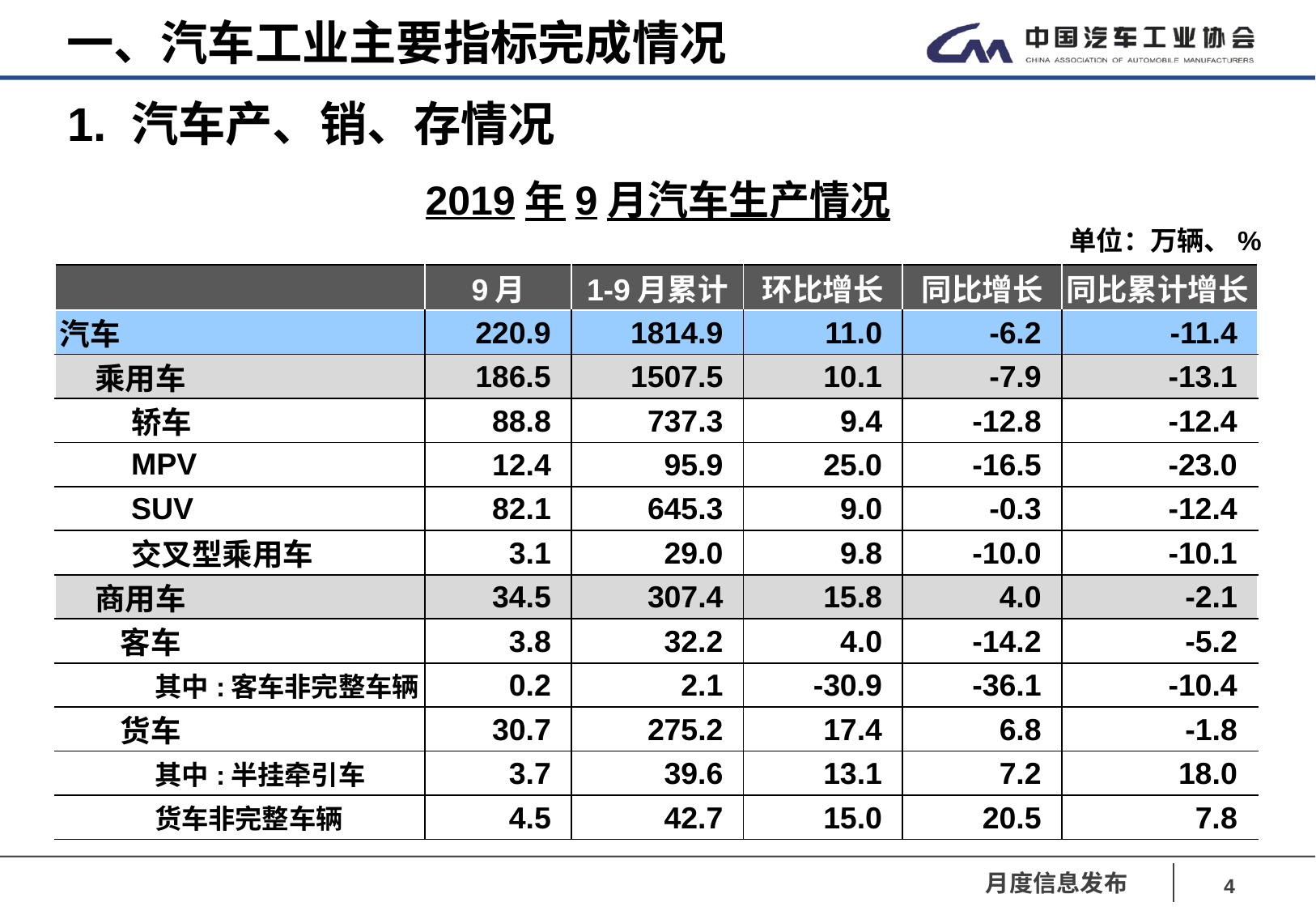

一、汽车工业主要指标完成情况
1. 汽车产、销、存情况
2019年9月汽车生产情况
 单位：万辆、%
|  | 9月 | 1-9月累计 | 环比增长 | 同比增长 | 同比累计增长 |
| --- | --- | --- | --- | --- | --- |
| 汽车 | 220.9 | 1814.9 | 11.0 | -6.2 | -11.4 |
| 乘用车 | 186.5 | 1507.5 | 10.1 | -7.9 | -13.1 |
| 轿车 | 88.8 | 737.3 | 9.4 | -12.8 | -12.4 |
| MPV | 12.4 | 95.9 | 25.0 | -16.5 | -23.0 |
| SUV | 82.1 | 645.3 | 9.0 | -0.3 | -12.4 |
| 交叉型乘用车 | 3.1 | 29.0 | 9.8 | -10.0 | -10.1 |
| 商用车 | 34.5 | 307.4 | 15.8 | 4.0 | -2.1 |
| 客车 | 3.8 | 32.2 | 4.0 | -14.2 | -5.2 |
| 其中:客车非完整车辆 | 0.2 | 2.1 | -30.9 | -36.1 | -10.4 |
| 货车 | 30.7 | 275.2 | 17.4 | 6.8 | -1.8 |
| 其中:半挂牵引车 | 3.7 | 39.6 | 13.1 | 7.2 | 18.0 |
| 货车非完整车辆 | 4.5 | 42.7 | 15.0 | 20.5 | 7.8 |